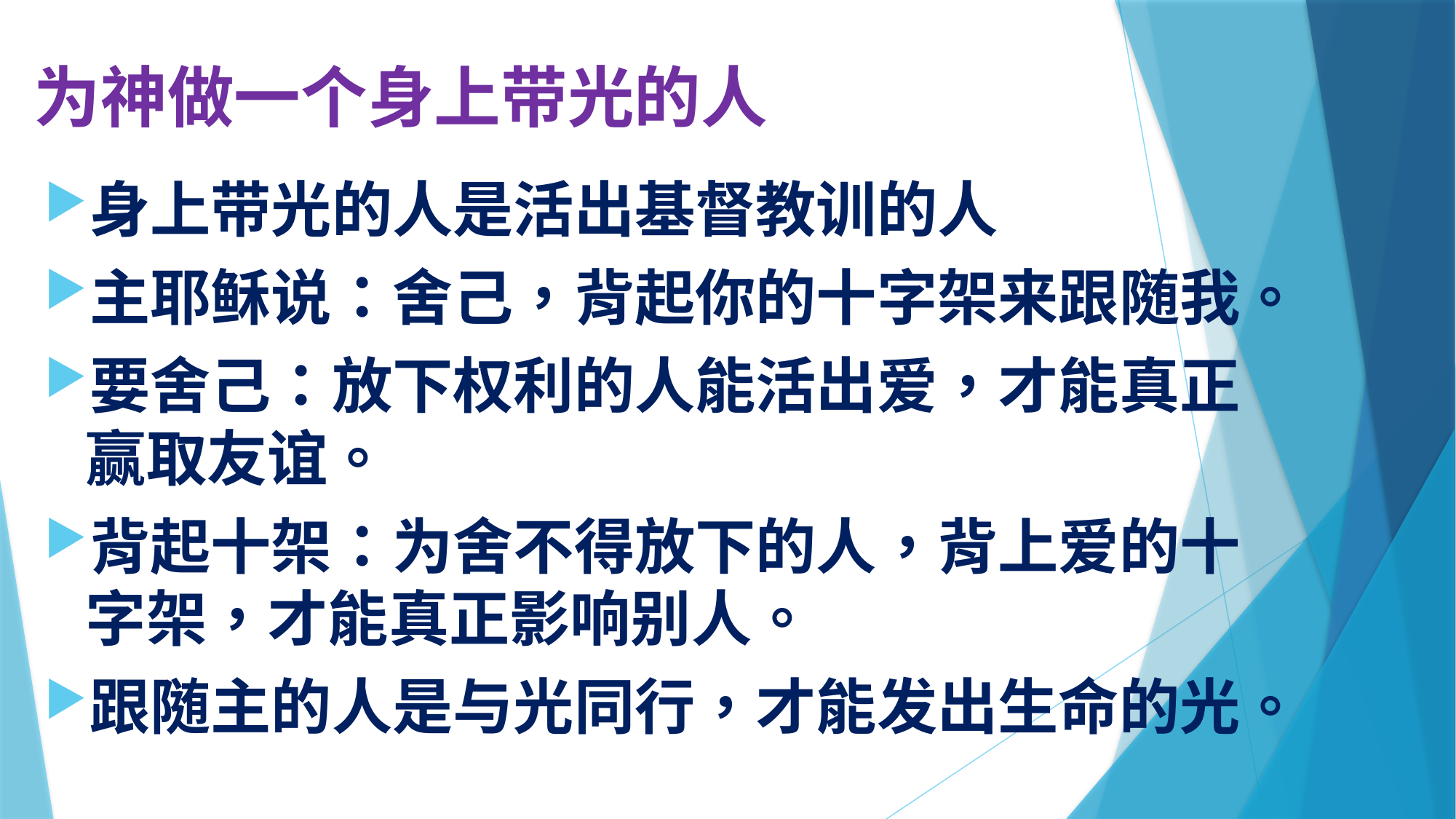

# 为神做一个身上带光的人
身上带光的人是活出基督教训的人
主耶稣说：舍己，背起你的十字架来跟随我。
要舍己：放下权利的人能活出爱，才能真正赢取友谊。
背起十架：为舍不得放下的人，背上爱的十字架，才能真正影响别人。
跟随主的人是与光同行，才能发出生命的光。